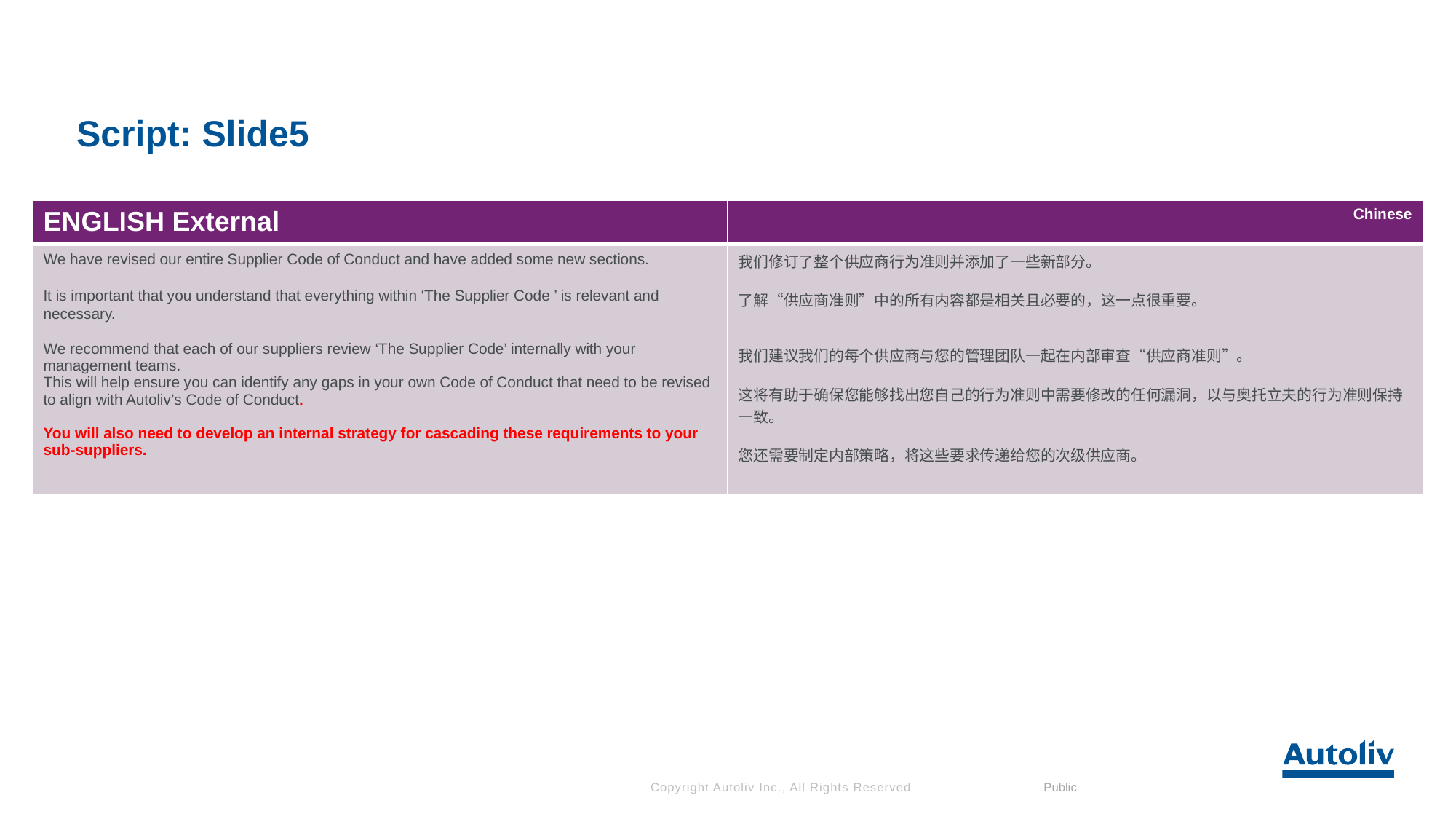

# Script: Slide5
| ENGLISH External | Chinese |
| --- | --- |
| We have revised our entire Supplier Code of Conduct and have added some new sections. It is important that you understand that everything within ‘The Supplier Code ’ is relevant and necessary.   We recommend that each of our suppliers review ‘The Supplier Code’ internally with your management teams. This will help ensure you can identify any gaps in your own Code of Conduct that need to be revised to align with Autoliv’s Code of Conduct. You will also need to develop an internal strategy for cascading these requirements to your sub-suppliers. | 我们修订了整个供应商行为准则并添加了一些新部分。 了解“供应商准则”中的所有内容都是相关且必要的，这一点很重要。 我们建议我们的每个供应商与您的管理团队一起在内部审查“供应商准则”。 这将有助于确保您能够找出您自己的行为准则中需要修改的任何漏洞，以与奥托立夫的行为准则保持一致。 您还需要制定内部策略，将这些要求传递给您的次级供应商。 |